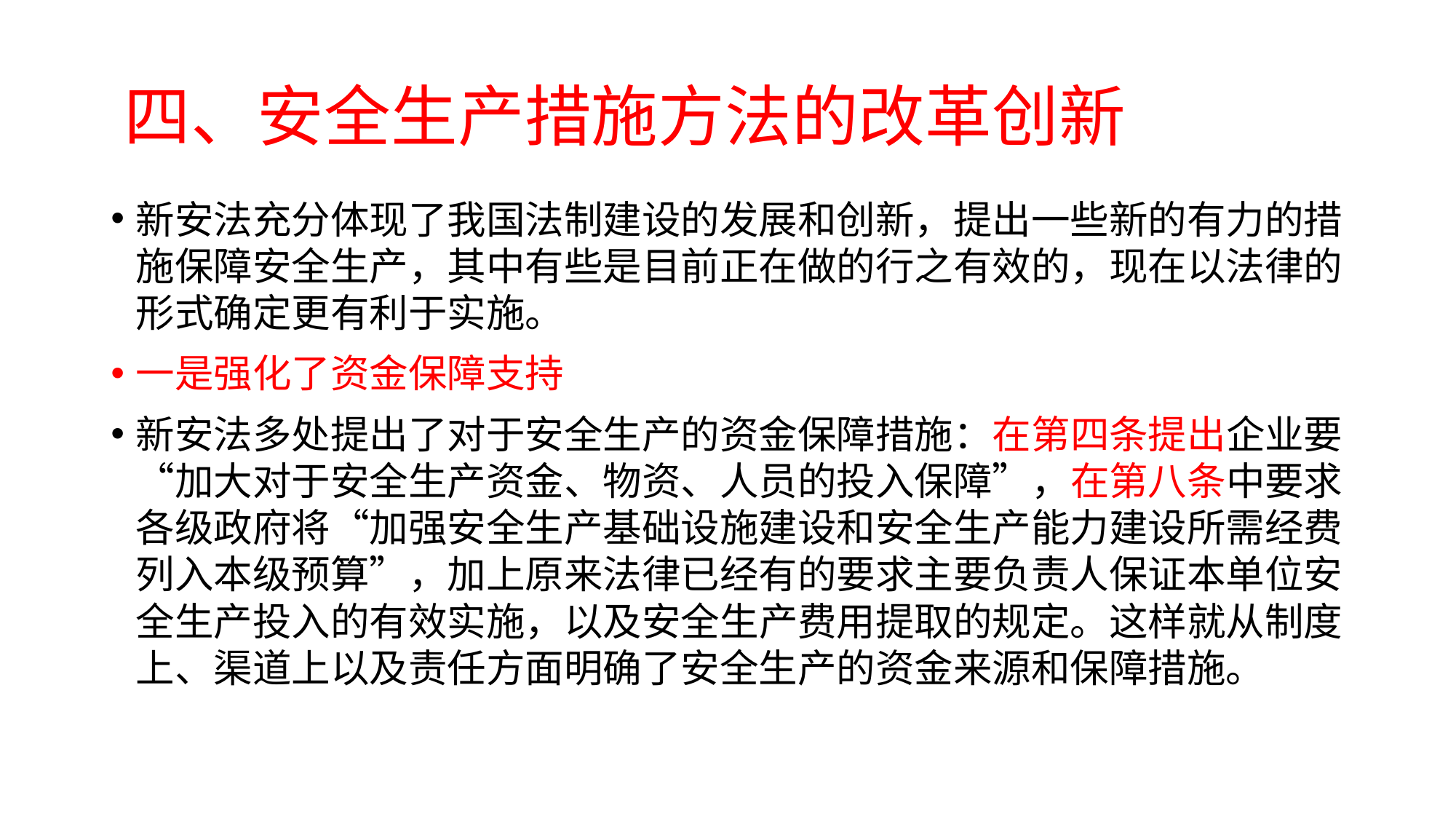

# 四、安全生产措施方法的改革创新
新安法充分体现了我国法制建设的发展和创新，提出一些新的有力的措施保障安全生产，其中有些是目前正在做的行之有效的，现在以法律的形式确定更有利于实施。
一是强化了资金保障支持
新安法多处提出了对于安全生产的资金保障措施：在第四条提出企业要“加大对于安全生产资金、物资、人员的投入保障”，在第八条中要求各级政府将“加强安全生产基础设施建设和安全生产能力建设所需经费列入本级预算”，加上原来法律已经有的要求主要负责人保证本单位安全生产投入的有效实施，以及安全生产费用提取的规定。这样就从制度上、渠道上以及责任方面明确了安全生产的资金来源和保障措施。
113